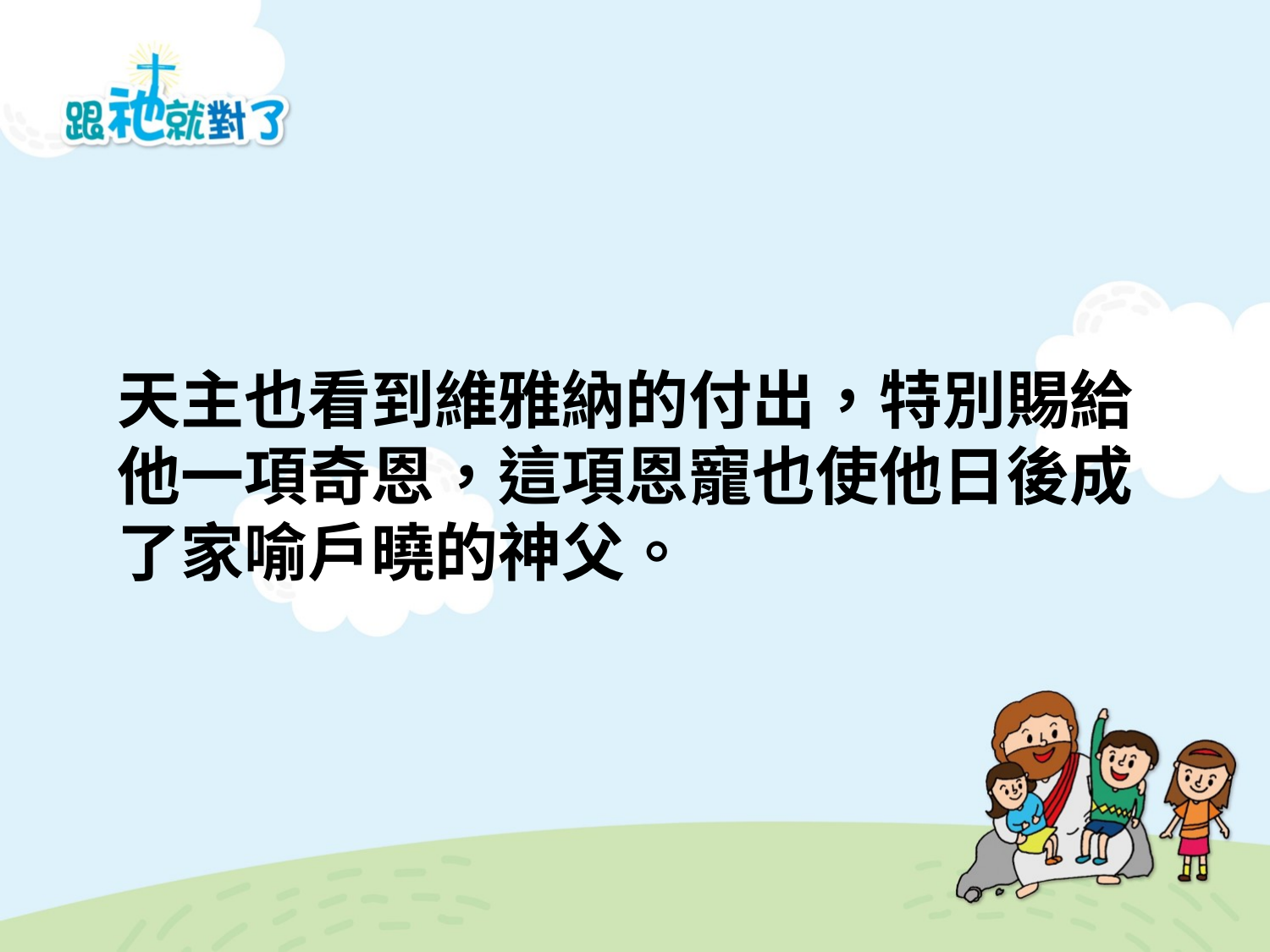

天主也看到維雅納的付出，特別賜給他一項奇恩，這項恩寵也使他日後成了家喻戶曉的神父。